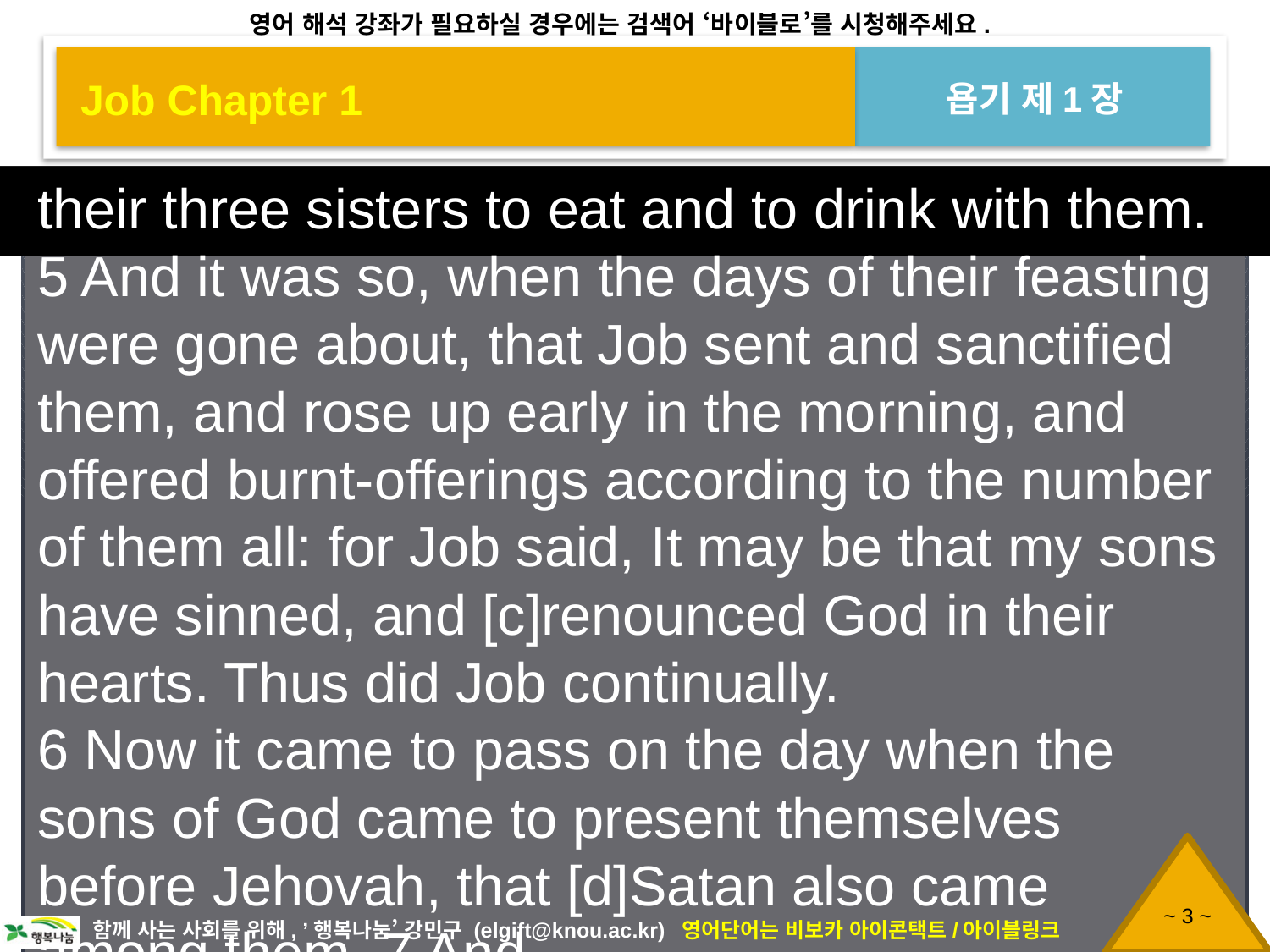

Job Chapter 1
욥기 제1장
their three sisters to eat and to drink with them. 5 And it was so, when the days of their feasting were gone about, that Job sent and sanctified them, and rose up early in the morning, and offered burnt-offerings according to the number of them all: for Job said, It may be that my sons have sinned, and [c]renounced God in their hearts. Thus did Job continually.
6 Now it came to pass on the day when the sons of God came to present themselves before Jehovah, that [d]Satan also came among them. 7 And